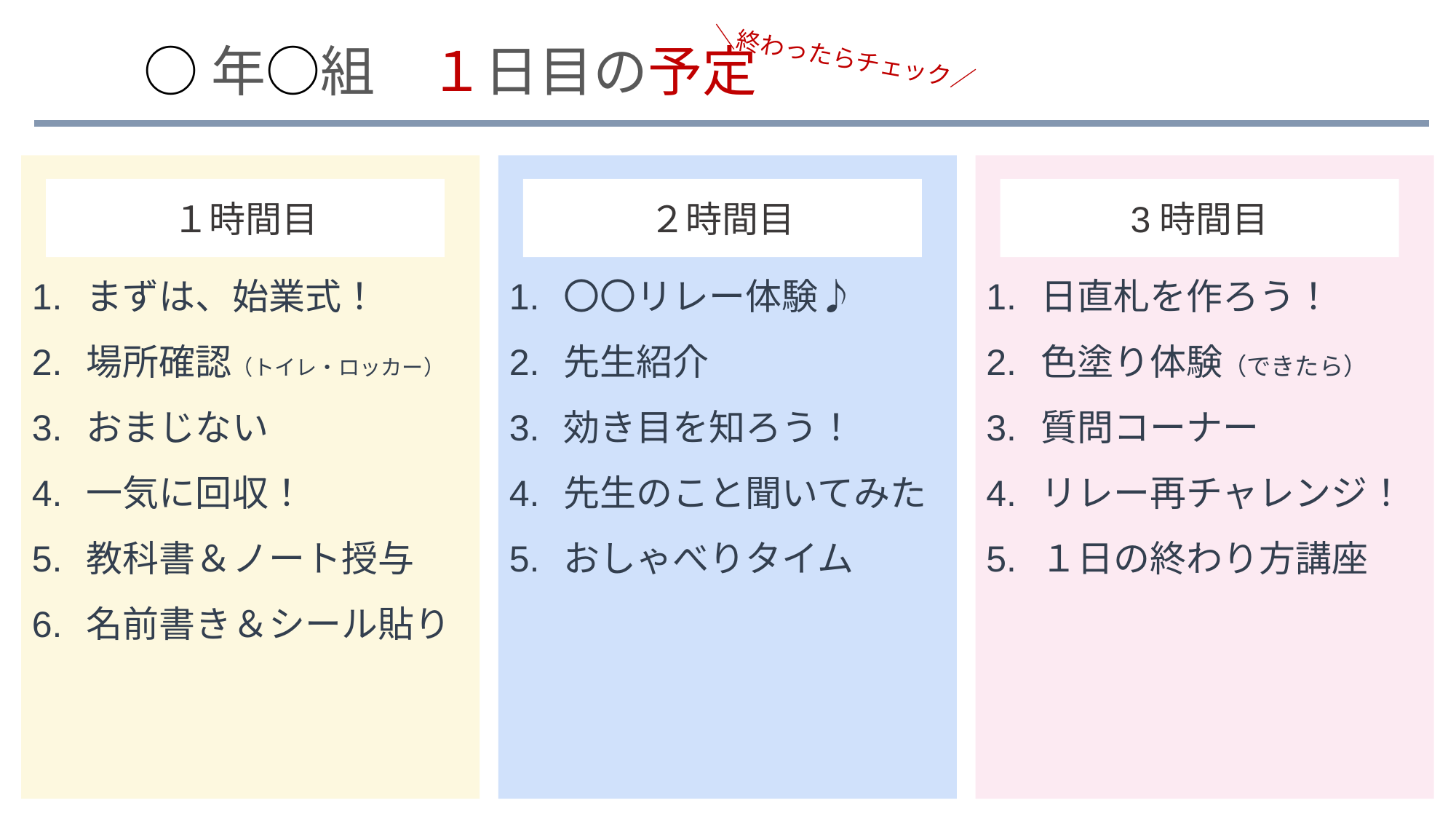

○年○組　１日目の予定
＼終わったらチェック／

まずは、始業式！
場所確認（トイレ・ロッカー）
おまじない
一気に回収！
教科書＆ノート授与
名前書き＆シール貼り

〇〇リレー体験♪
先生紹介
効き目を知ろう！
先生のこと聞いてみた
おしゃべりタイム

日直札を作ろう！
色塗り体験（できたら）
質問コーナー
リレー再チャレンジ！
１日の終わり方講座
１時間目
２時間目
3時間目